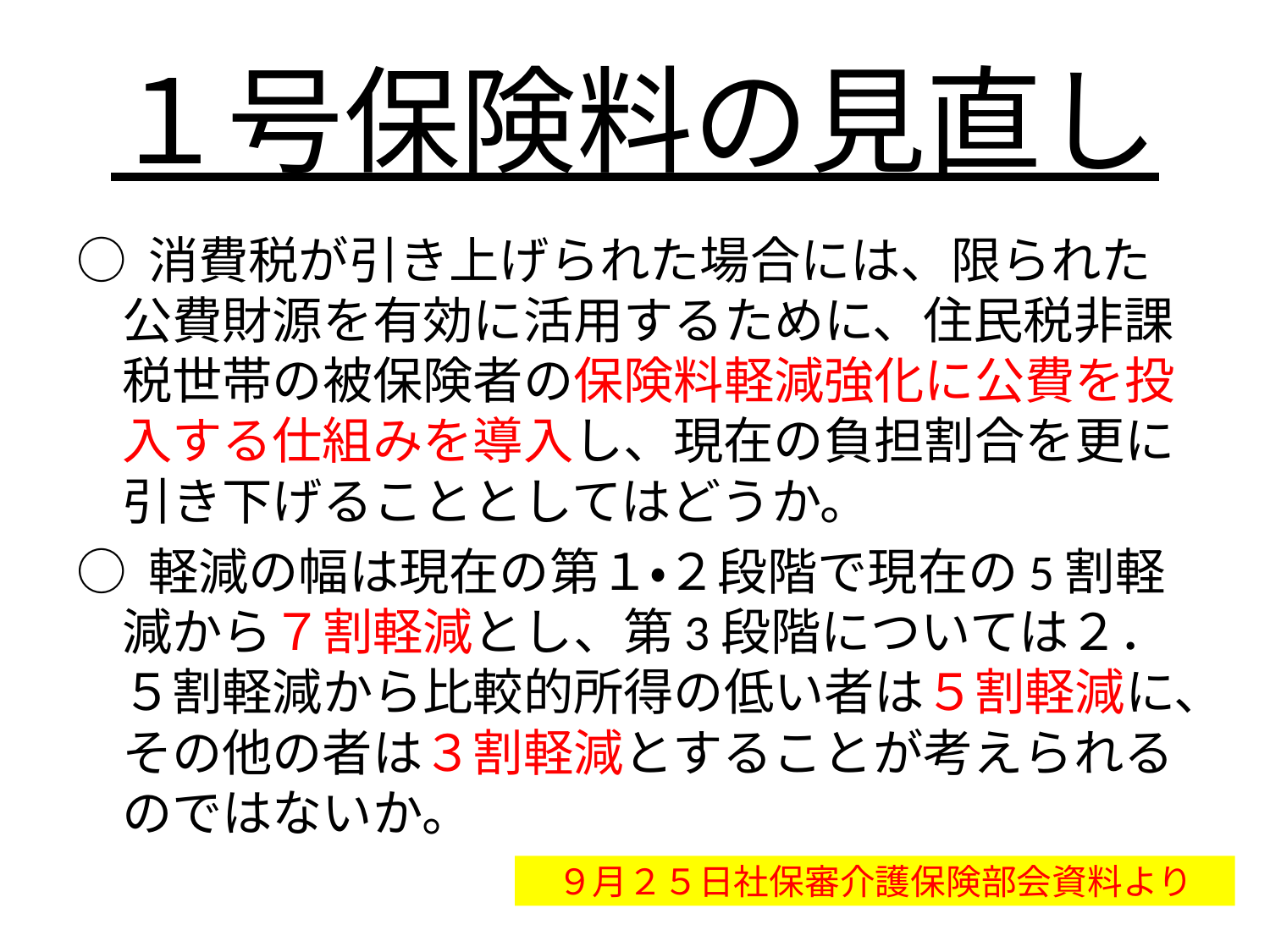

# １号保険料の見直し
○ 消費税が引き上げられた場合には、限られた公費財源を有効に活用するために、住民税非課税世帯の被保険者の保険料軽減強化に公費を投入する仕組みを導入し、現在の負担割合を更に引き下げることとしてはどうか。
○ 軽減の幅は現在の第１・２段階で現在の5割軽減から７割軽減とし、第3段階については２．５割軽減から比較的所得の低い者は５割軽減に、その他の者は３割軽減とすることが考えられるのではないか。
９月２５日社保審介護保険部会資料より